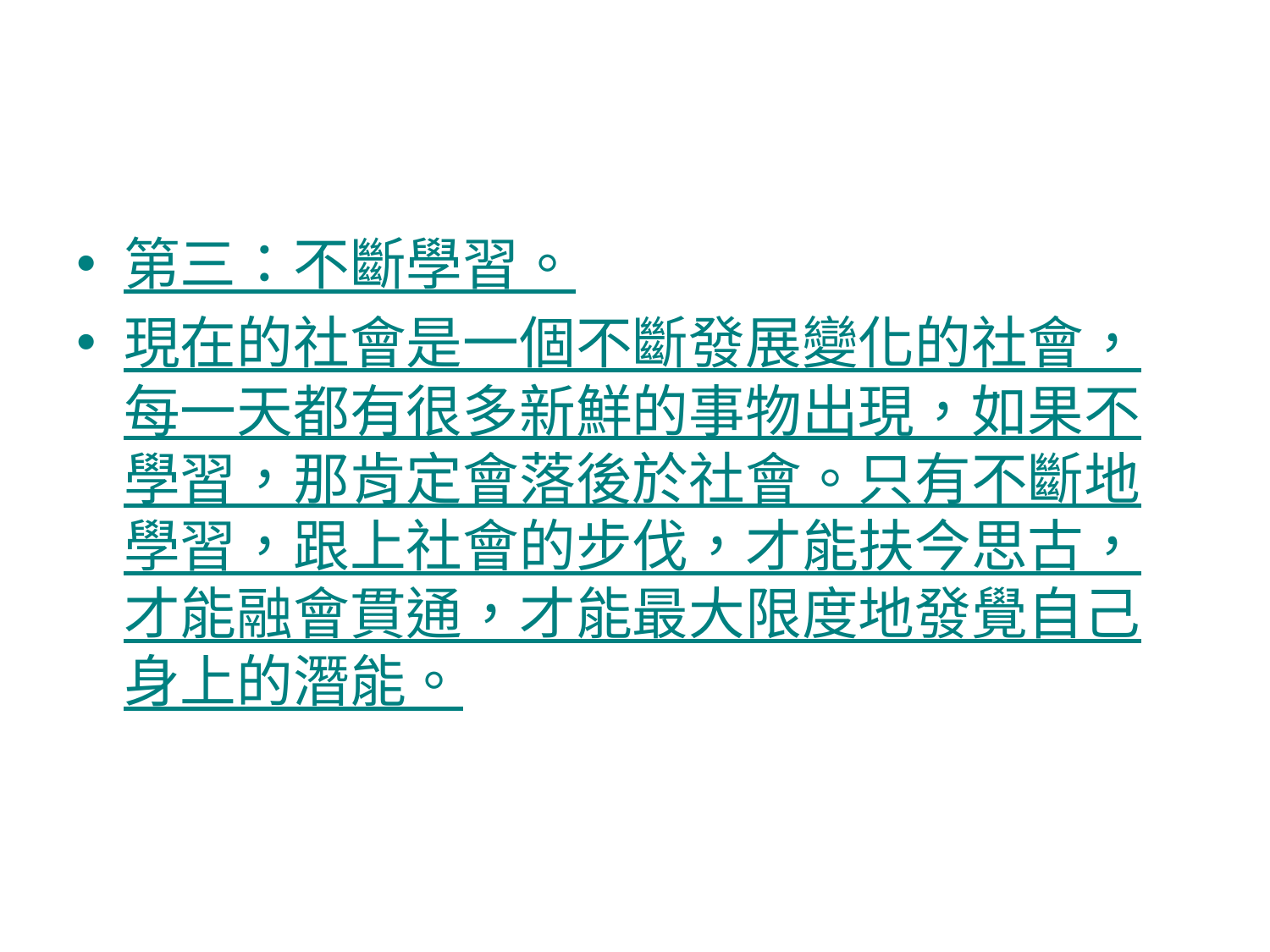

#
第三：不斷學習。
現在的社會是一個不斷發展變化的社會，每一天都有很多新鮮的事物出現，如果不學習，那肯定會落後於社會。只有不斷地學習，跟上社會的步伐，才能扶今思古，才能融會貫通，才能最大限度地發覺自己身上的潛能。